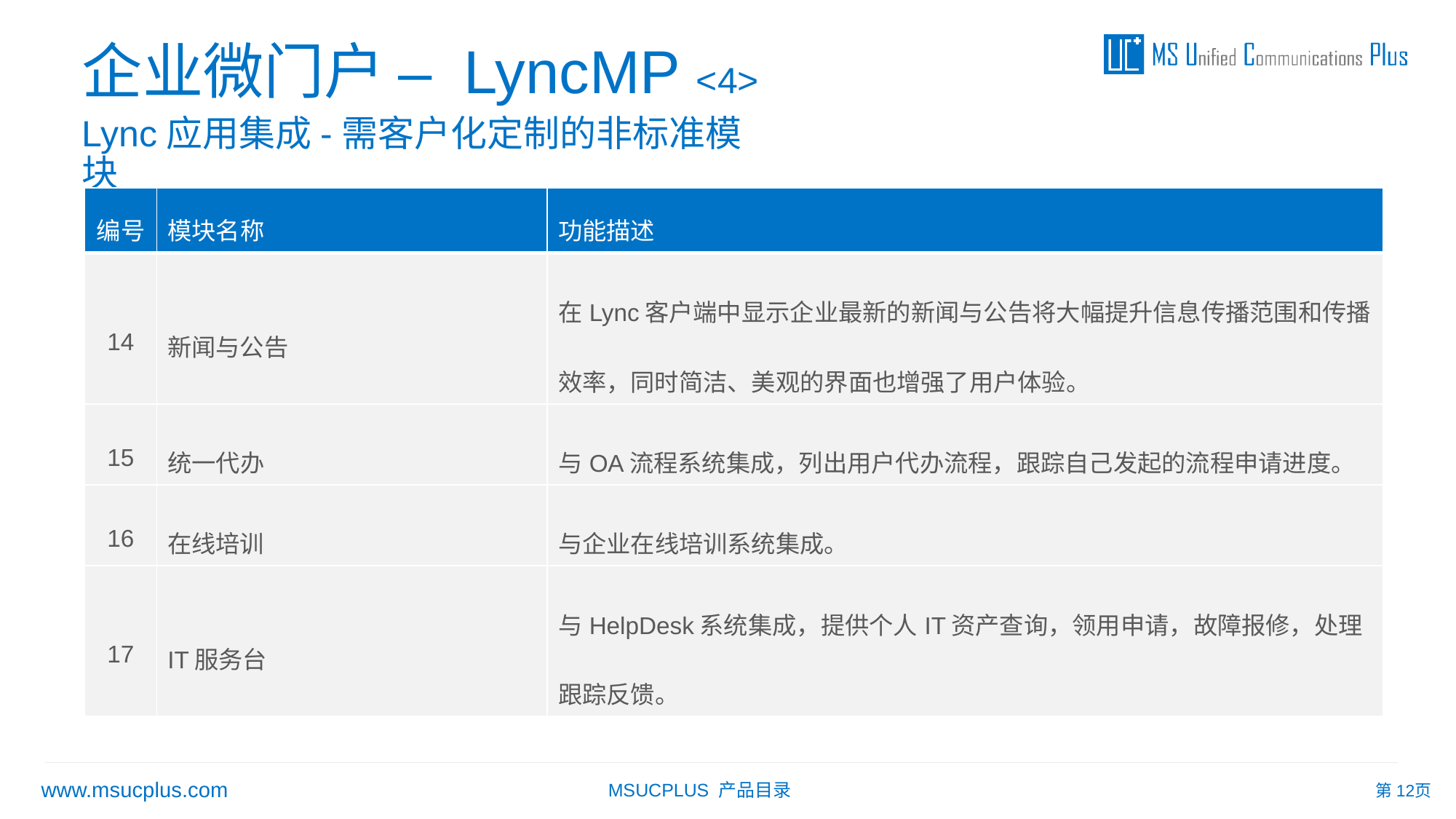

企业微门户 – LyncMP <4>
Lync应用集成-需客户化定制的非标准模块
| 编号 | 模块名称 | 功能描述 |
| --- | --- | --- |
| 14 | 新闻与公告 | 在Lync客户端中显示企业最新的新闻与公告将大幅提升信息传播范围和传播效率，同时简洁、美观的界面也增强了用户体验。 |
| 15 | 统一代办 | 与OA流程系统集成，列出用户代办流程，跟踪自己发起的流程申请进度。 |
| 16 | 在线培训 | 与企业在线培训系统集成。 |
| 17 | IT服务台 | 与HelpDesk系统集成，提供个人IT资产查询，领用申请，故障报修，处理跟踪反馈。 |